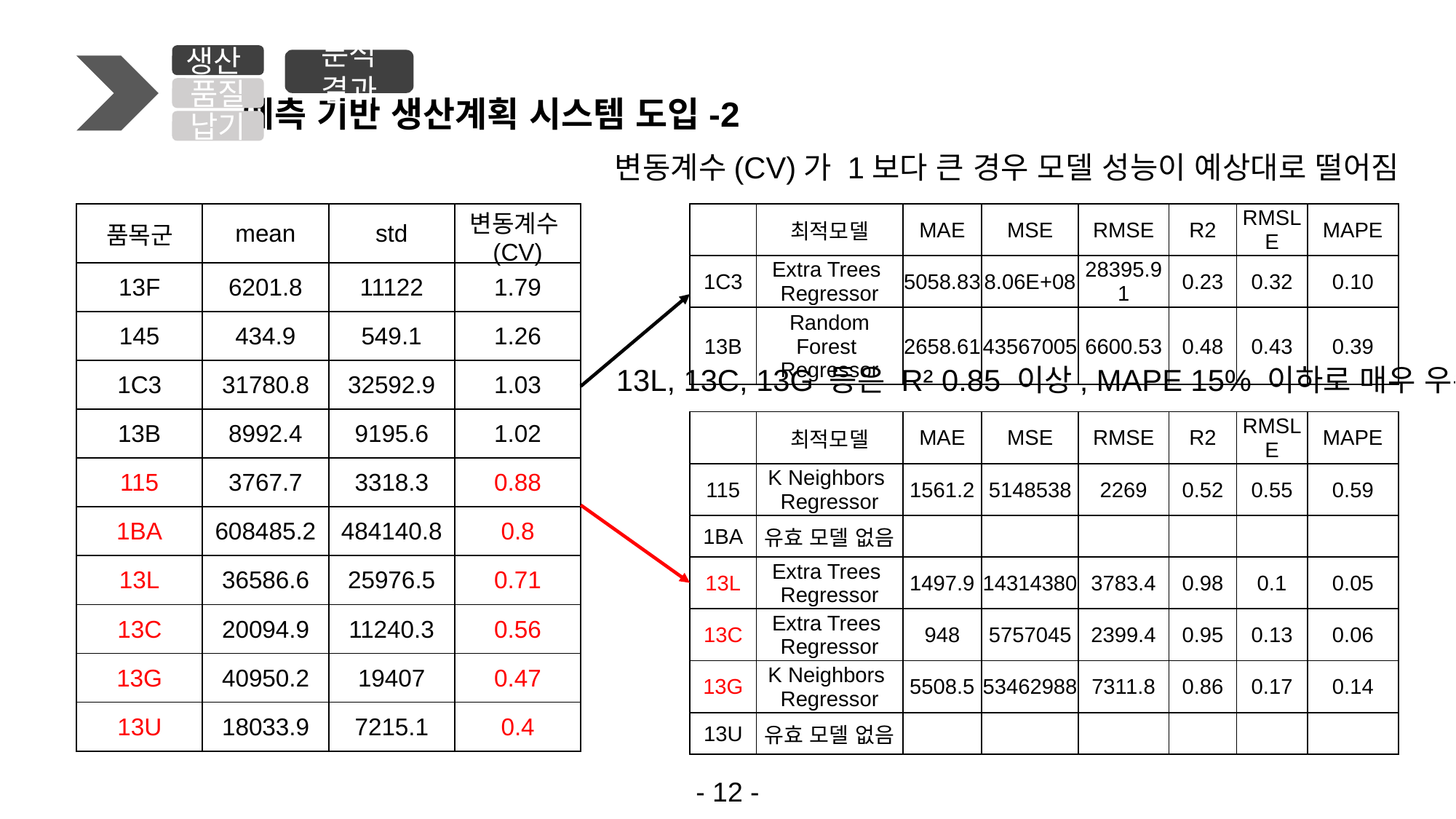

예측 기반 생산계획 시스템 도입-2

생산
품질
납기
분석 결과
변동계수(CV)가 1보다 큰 경우 모델 성능이 예상대로 떨어짐
| 품목군 | mean | std | 변동계수(CV) |
| --- | --- | --- | --- |
| 13F | 6201.8 | 11122 | 1.79 |
| 145 | 434.9 | 549.1 | 1.26 |
| 1C3 | 31780.8 | 32592.9 | 1.03 |
| 13B | 8992.4 | 9195.6 | 1.02 |
| 115 | 3767.7 | 3318.3 | 0.88 |
| 1BA | 608485.2 | 484140.8 | 0.8 |
| 13L | 36586.6 | 25976.5 | 0.71 |
| 13C | 20094.9 | 11240.3 | 0.56 |
| 13G | 40950.2 | 19407 | 0.47 |
| 13U | 18033.9 | 7215.1 | 0.4 |
|  | 최적모델 | MAE | MSE | RMSE | R2 | RMSLE | MAPE |
| --- | --- | --- | --- | --- | --- | --- | --- |
| 1C3 | Extra Trees Regressor | 5058.83 | 8.06E+08 | 28395.91 | 0.23 | 0.32 | 0.10 |
| 13B | Random Forest Regressor | 2658.61 | 43567005 | 6600.53 | 0.48 | 0.43 | 0.39 |
13L, 13C, 13G 등은 R² 0.85 이상, MAPE 15% 이하로 매우 우수
|  | 최적모델 | MAE | MSE | RMSE | R2 | RMSLE | MAPE |
| --- | --- | --- | --- | --- | --- | --- | --- |
| 115 | K Neighbors Regressor | 1561.2 | 5148538 | 2269 | 0.52 | 0.55 | 0.59 |
| 1BA | 유효 모델 없음 |  |  |  |  |  |  |
| 13L | Extra Trees Regressor | 1497.9 | 14314380 | 3783.4 | 0.98 | 0.1 | 0.05 |
| 13C | Extra Trees Regressor | 948 | 5757045 | 2399.4 | 0.95 | 0.13 | 0.06 |
| 13G | K Neighbors Regressor | 5508.5 | 53462988 | 7311.8 | 0.86 | 0.17 | 0.14 |
| 13U | 유효 모델 없음 |  |  |  |  |  |  |
- 12 -